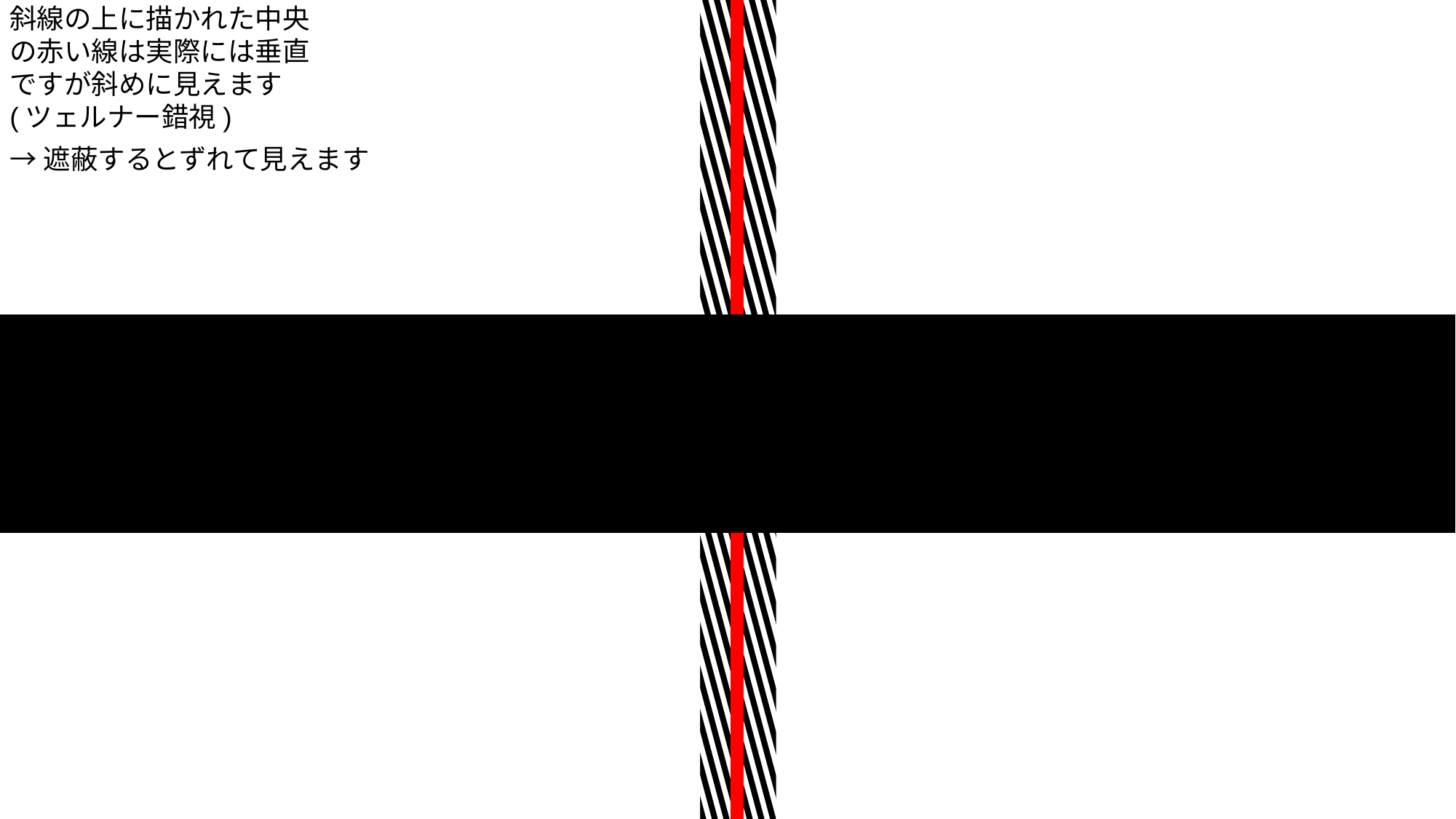

斜線の上に描かれた中央の赤い線は実際には垂直ですが斜めに見えます(ツェルナー錯視)

→遮蔽するとずれて見えます